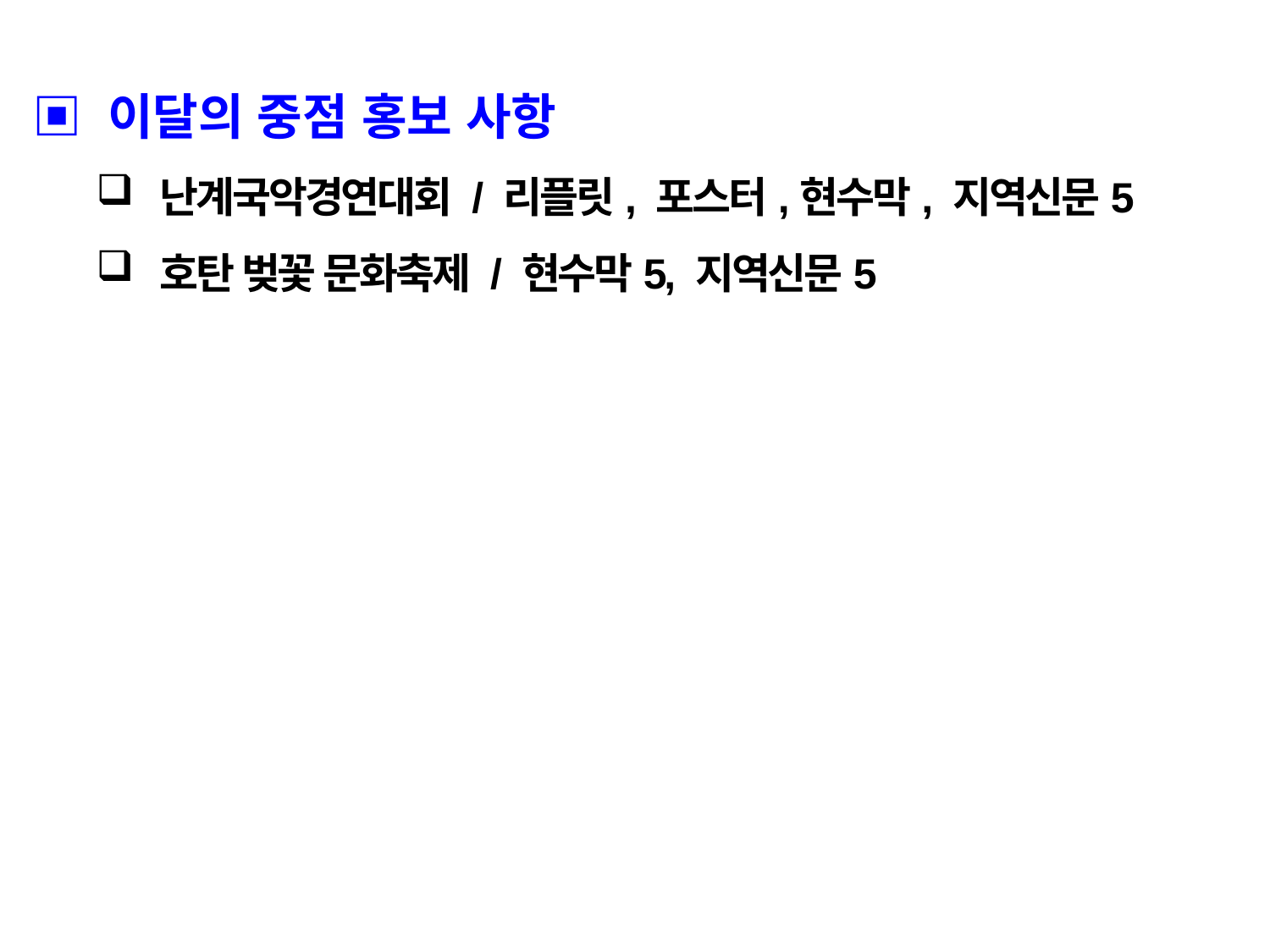

▣ 이달의 중점 홍보 사항
난계국악경연대회 / 리플릿, 포스터,현수막, 지역신문5
호탄 벚꽃 문화축제 / 현수막5, 지역신문5